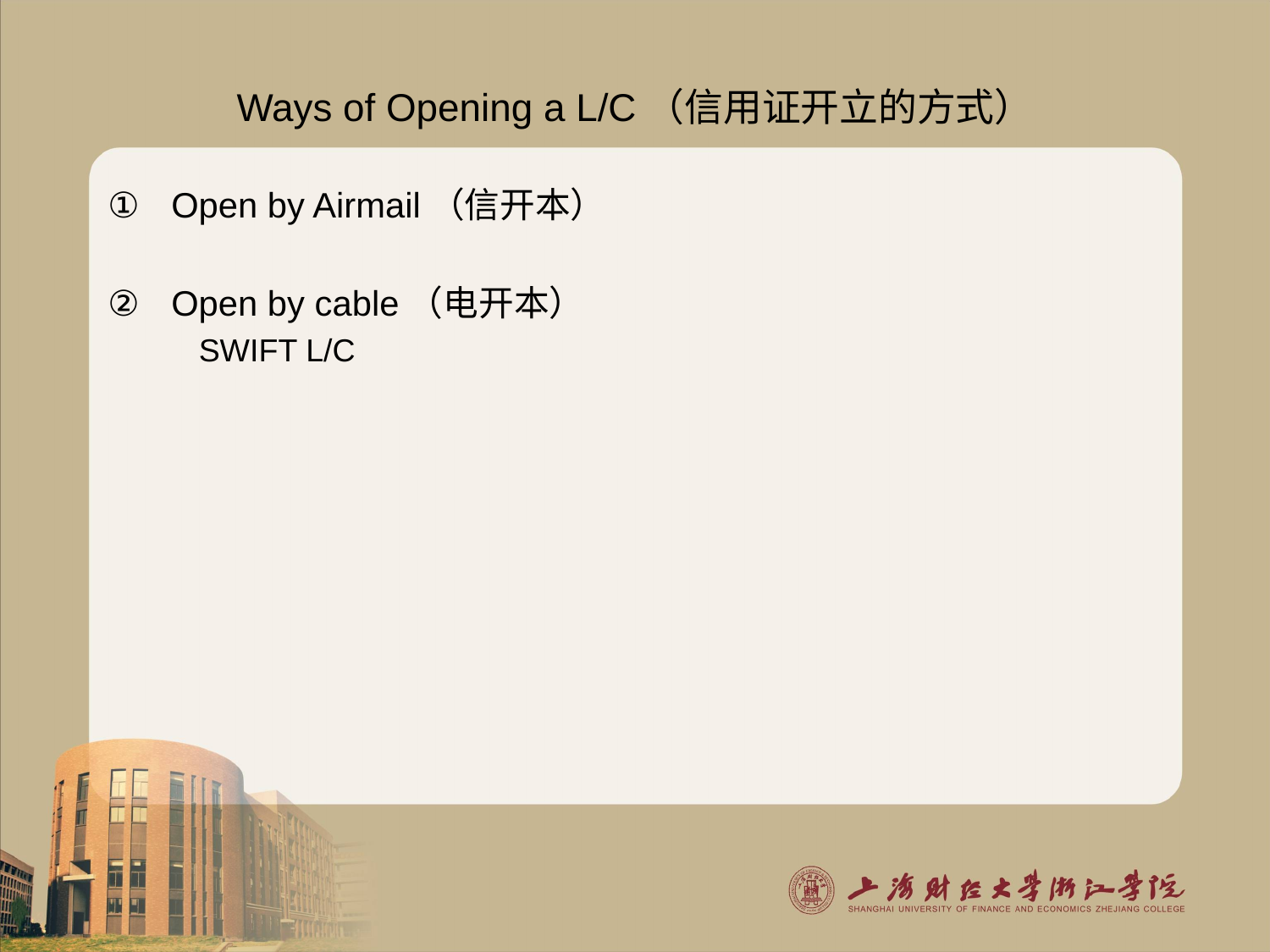

# Ways of Opening a L/C（信用证开立的方式）
Open by Airmail（信开本）

Open by cable（电开本）
    SWIFT L/C